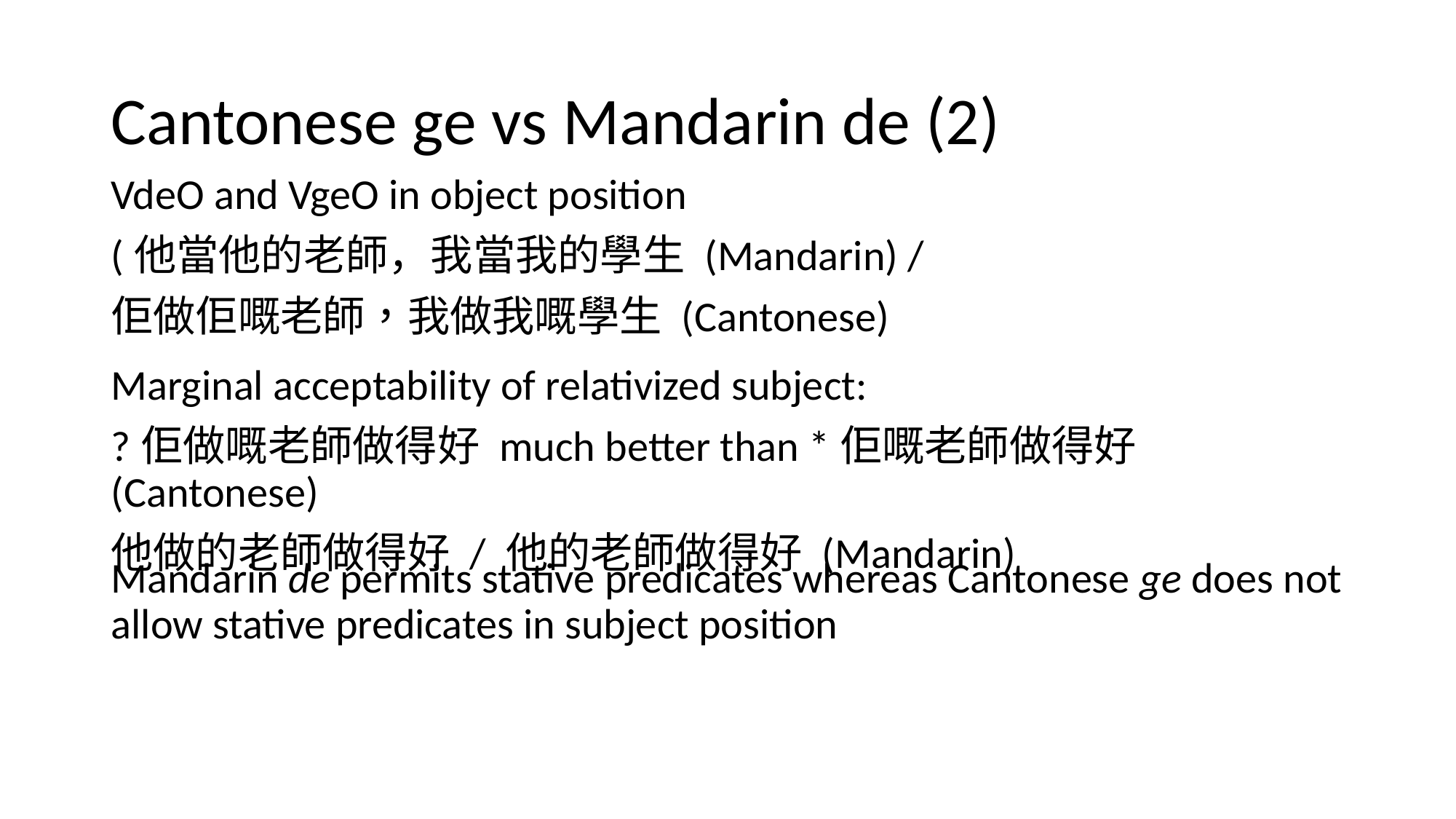

# Cantonese ge vs Mandarin de (2)
VdeO and VgeO in object position
(他當他的老師，我當我的學生 (Mandarin) /
佢做佢嘅老師，我做我嘅學生 (Cantonese)

Marginal acceptability of relativized subject:
?佢做嘅老師做得好 much better than *佢嘅老師做得好 (Cantonese)
他做的老師做得好 / 他的老師做得好 (Mandarin)
Mandarin de permits stative predicates whereas Cantonese ge does not allow stative predicates in subject position